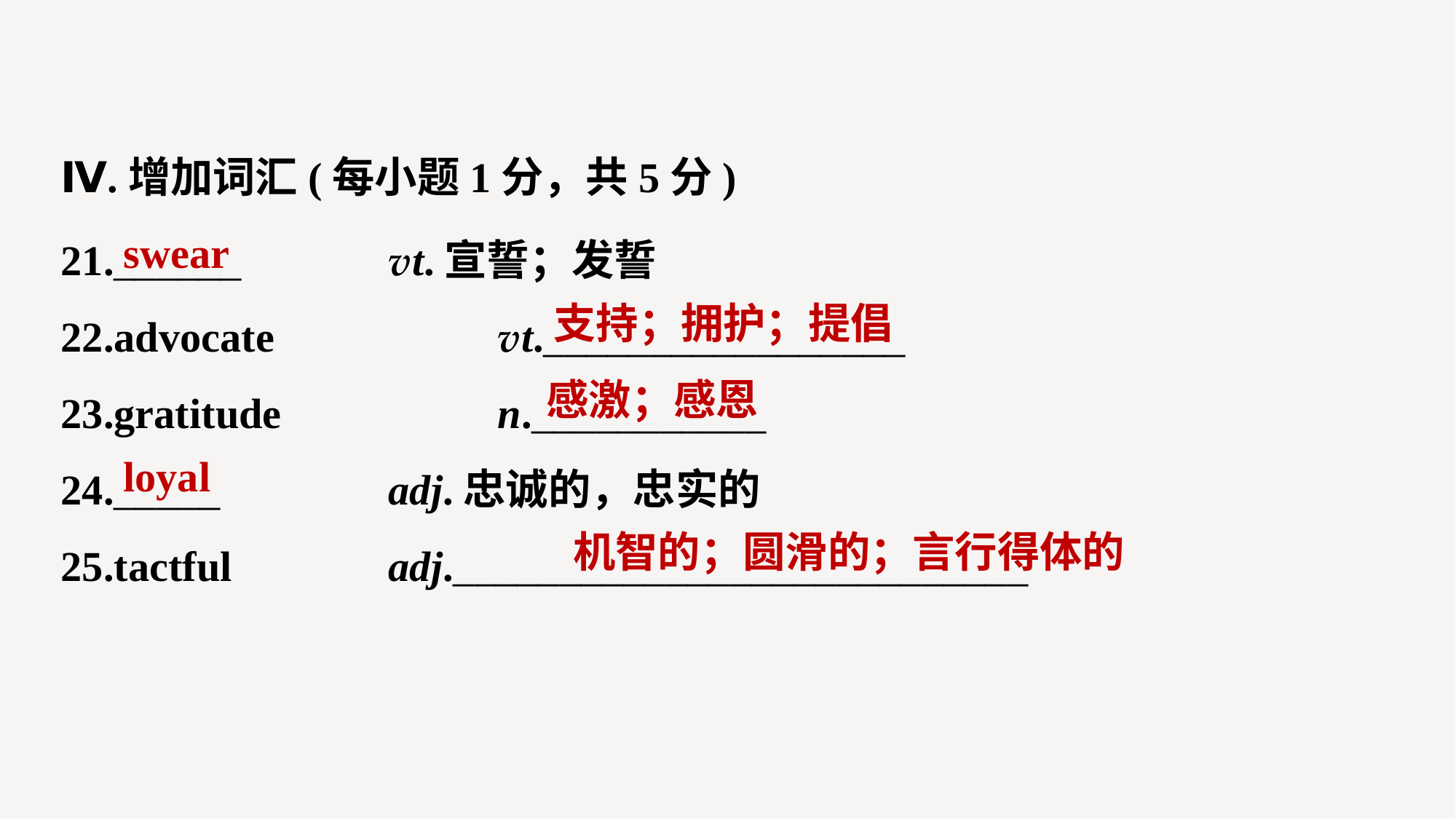

Ⅳ.增加词汇(每小题1分，共5分)
21.______		vt.宣誓；发誓
22.advocate 		vt._________________
23.gratitude 		n.___________
24._____ 		adj.忠诚的，忠实的
25.tactful 		adj.___________________________
swear
支持；拥护；提倡
感激；感恩
loyal
机智的；圆滑的；言行得体的